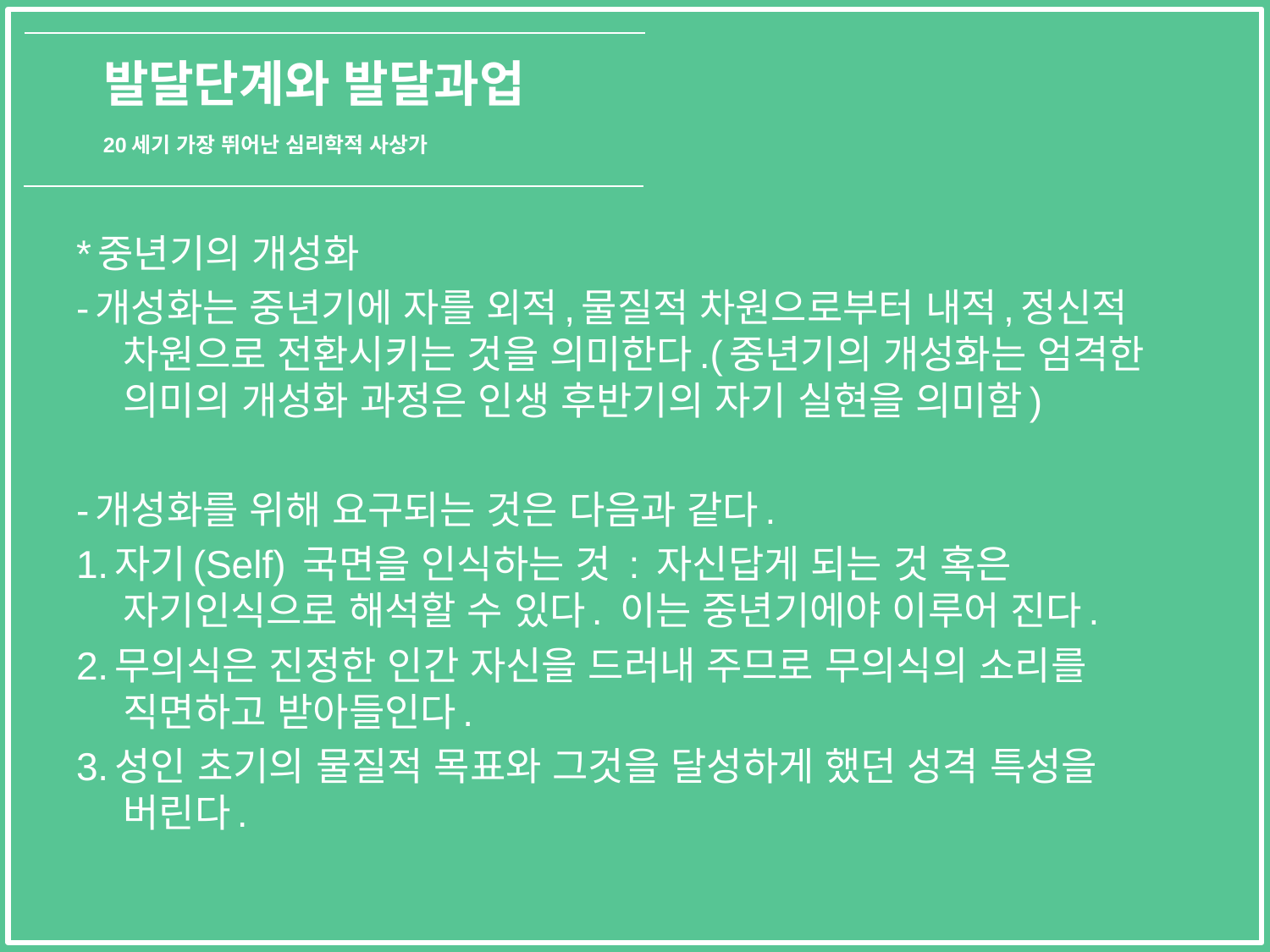

발달단계와 발달과업
20세기 가장 뛰어난 심리학적 사상가
*중년기의 개성화
-개성화는 중년기에 자를 외적,물질적 차원으로부터 내적,정신적 차원으로 전환시키는 것을 의미한다.(중년기의 개성화는 엄격한 의미의 개성화 과정은 인생 후반기의 자기 실현을 의미함)

-개성화를 위해 요구되는 것은 다음과 같다.
1.자기(Self) 국면을 인식하는 것 : 자신답게 되는 것 혹은 자기인식으로 해석할 수 있다. 이는 중년기에야 이루어 진다.
2.무의식은 진정한 인간 자신을 드러내 주므로 무의식의 소리를 직면하고 받아들인다.
3.성인 초기의 물질적 목표와 그것을 달성하게 했던 성격 특성을 버린다.